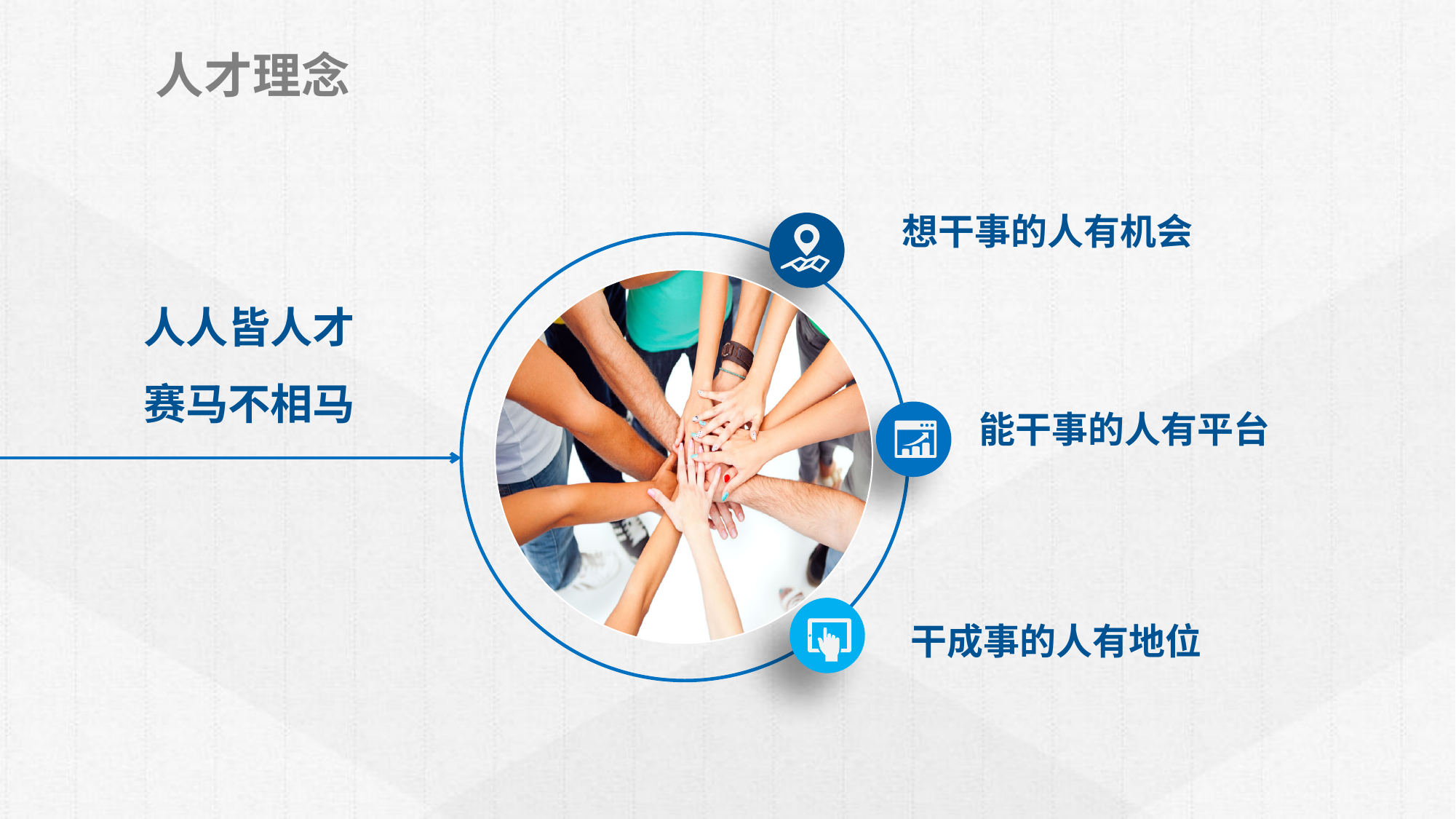

人才理念
想干事的人有机会

人人皆人才
赛马不相马

能干事的人有平台

干成事的人有地位